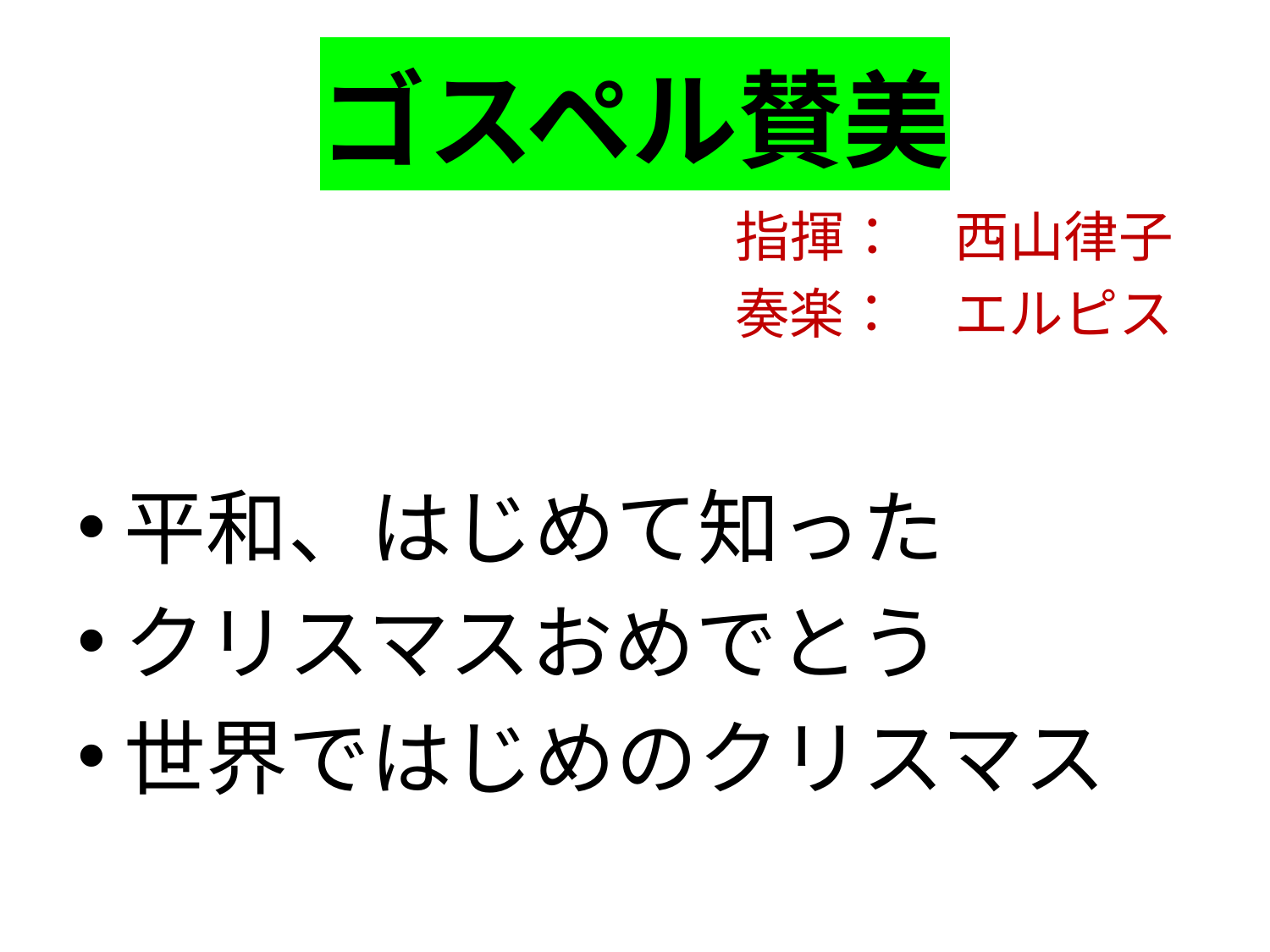

# ゴスペル賛美
　　　　　　　　　　　　指揮：　西山律子
　　　　　　　　　　　　奏楽：　エルピス

平和、はじめて知った
クリスマスおめでとう
世界ではじめのクリスマス